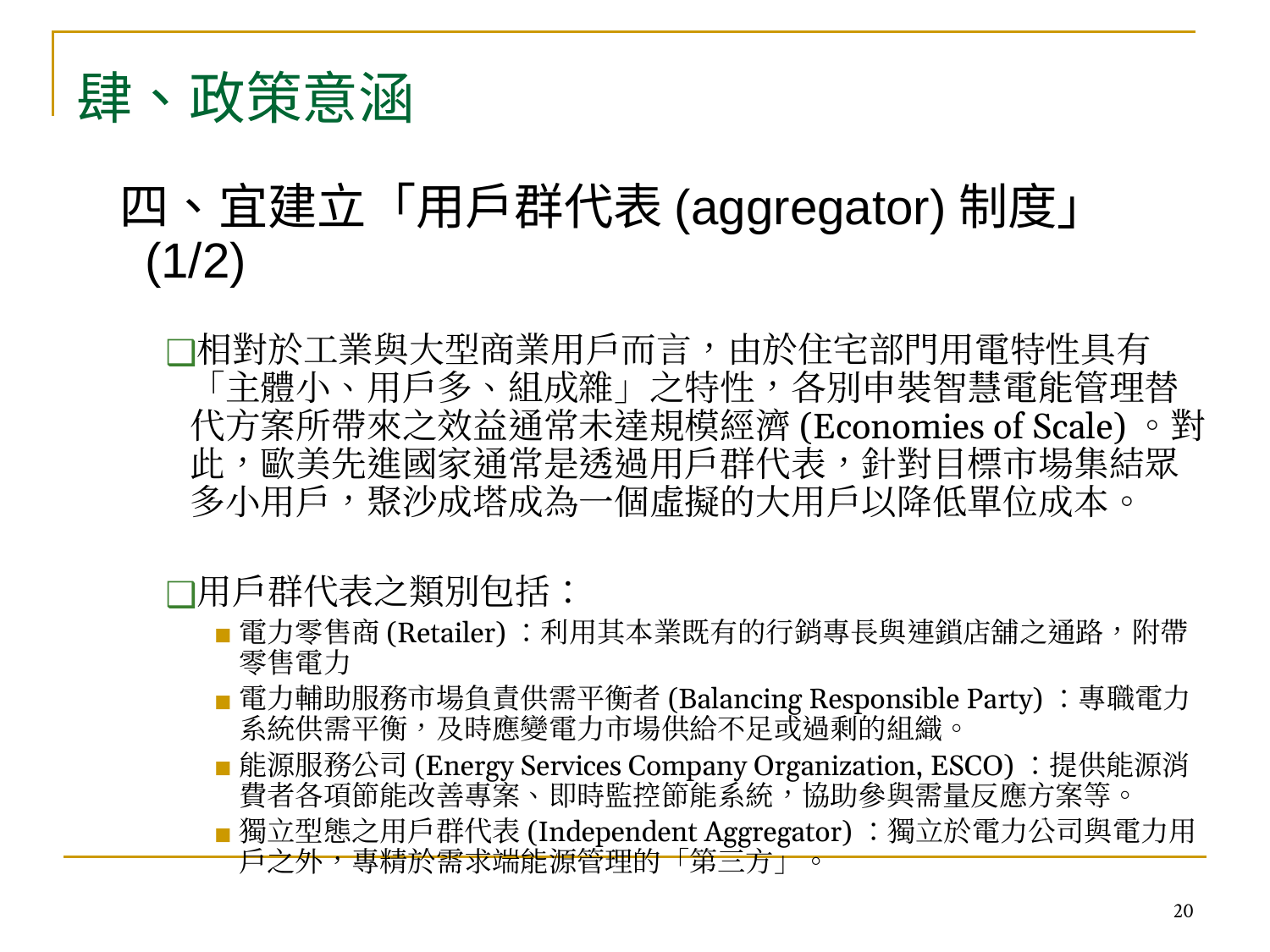

肆、政策意涵
四、宜建立「用戶群代表(aggregator)制度」(1/2)

相對於工業與大型商業用戶而言，由於住宅部門用電特性具有「主體小、用戶多、組成雜」之特性，各別申裝智慧電能管理替代方案所帶來之效益通常未達規模經濟(Economies of Scale)。對此，歐美先進國家通常是透過用戶群代表，針對目標市場集結眾多小用戶，聚沙成塔成為一個虛擬的大用戶以降低單位成本。

用戶群代表之類別包括：
電力零售商(Retailer)：利用其本業既有的行銷專長與連鎖店舖之通路，附帶零售電力
電力輔助服務市場負責供需平衡者(Balancing Responsible Party)：專職電力系統供需平衡，及時應變電力市場供給不足或過剩的組織。
能源服務公司(Energy Services Company Organization, ESCO)：提供能源消費者各項節能改善專案、即時監控節能系統，協助參與需量反應方案等。
獨立型態之用戶群代表(Independent Aggregator)：獨立於電力公司與電力用戶之外，專精於需求端能源管理的「第三方」。

20